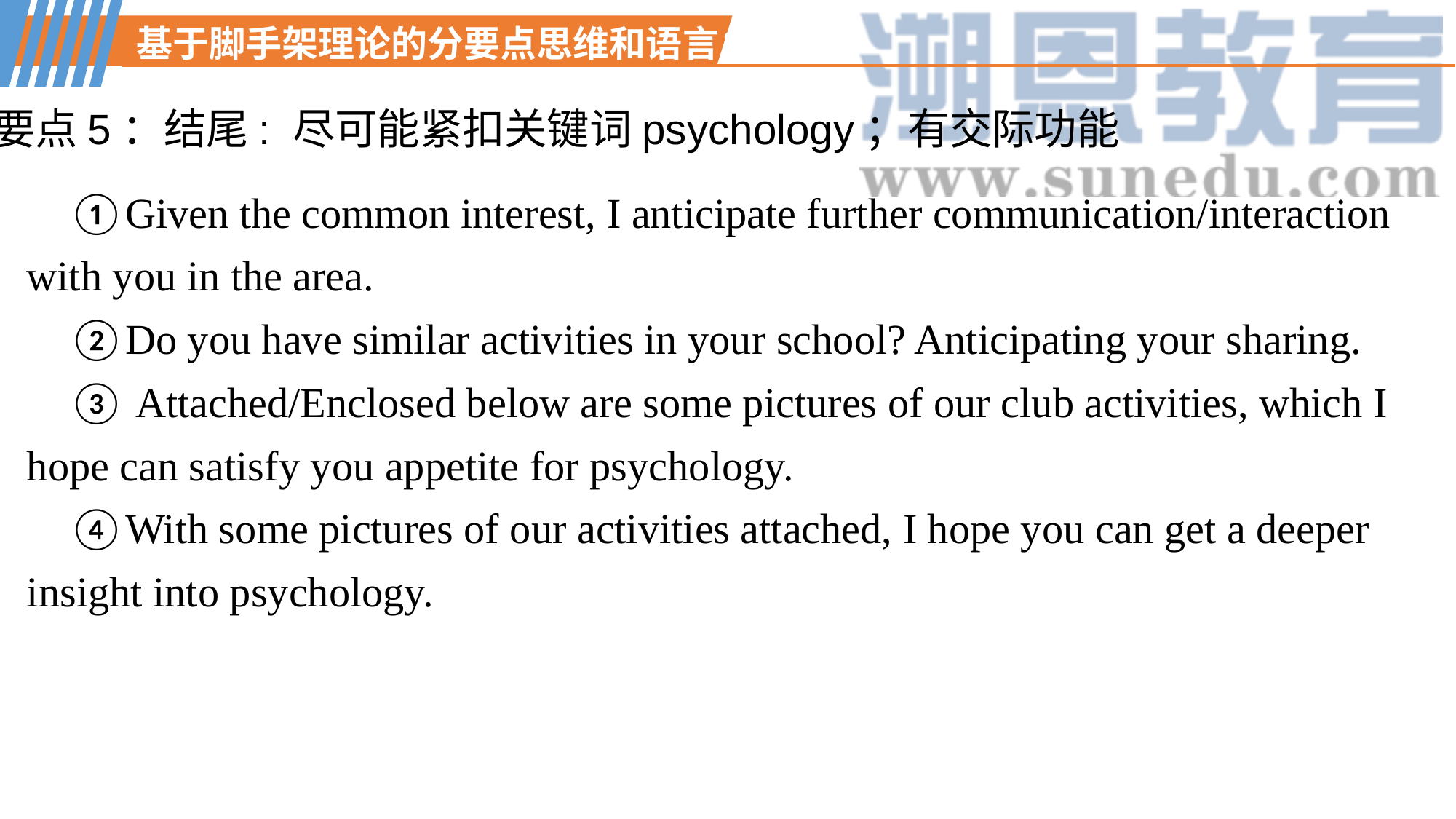

基于脚手架理论的分要点思维和语言：
要点5：结尾: 尽可能紧扣关键词psychology；有交际功能
    ①Given the common interest, I anticipate further communication/interaction with you in the area.
    ②Do you have similar activities in your school? Anticipating your sharing.
    ③ Attached/Enclosed below are some pictures of our club activities, which I hope can satisfy you appetite for psychology.
    ④With some pictures of our activities attached, I hope you can get a deeper insight into psychology.